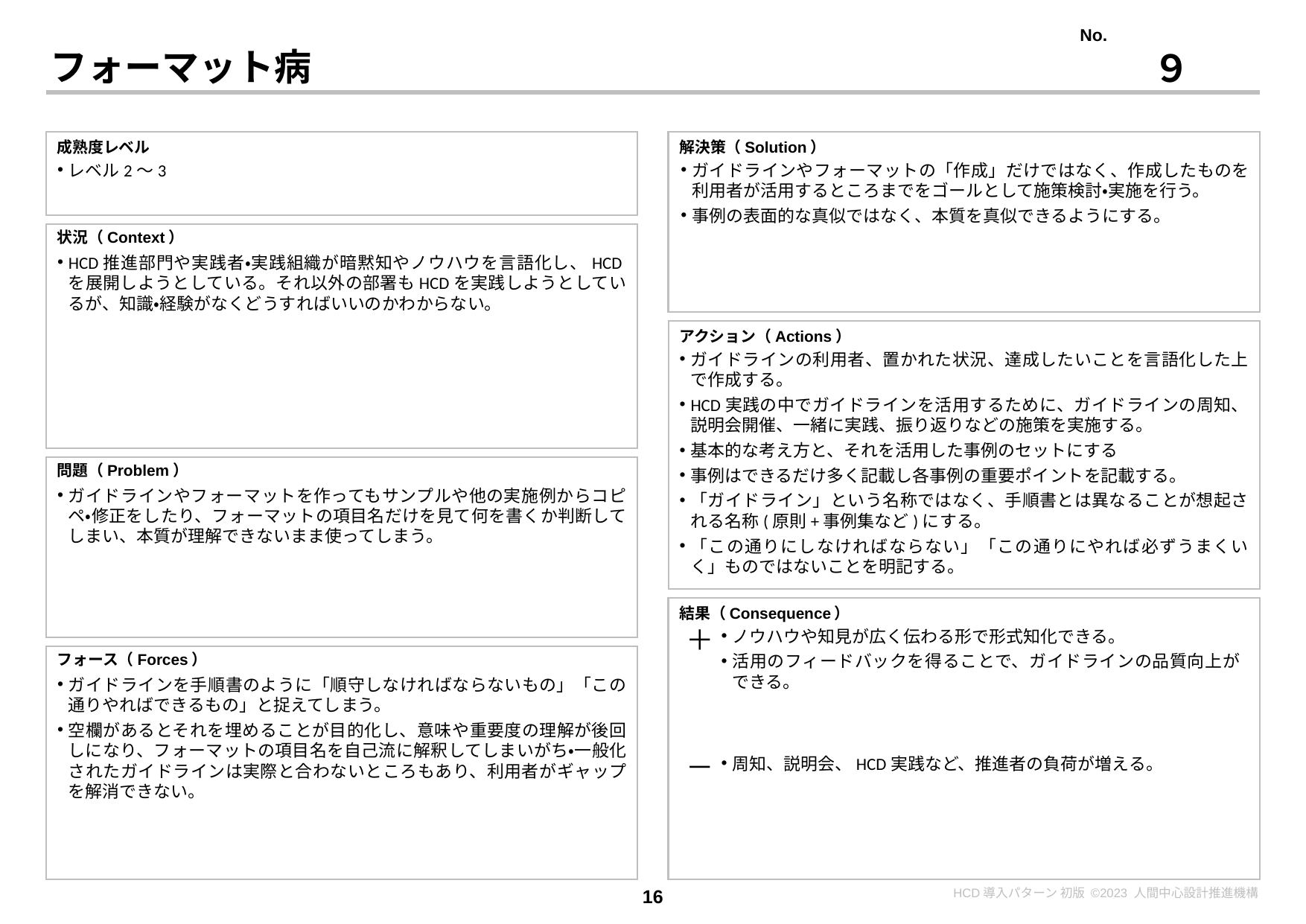

９
# フォーマット病
レベル2〜3
ガイドラインやフォーマットの「作成」だけではなく、作成したものを利用者が活用するところまでをゴールとして施策検討・実施を行う。
事例の表面的な真似ではなく、本質を真似できるようにする。
HCD推進部門や実践者・実践組織が暗黙知やノウハウを言語化し、HCDを展開しようとしている。それ以外の部署もHCDを実践しようとしているが、知識・経験がなくどうすればいいのかわからない。
ガイドラインの利用者、置かれた状況、達成したいことを言語化した上で作成する。
HCD実践の中でガイドラインを活用するために、ガイドラインの周知、説明会開催、一緒に実践、振り返りなどの施策を実施する。
基本的な考え方と、それを活用した事例のセットにする
事例はできるだけ多く記載し各事例の重要ポイントを記載する。
「ガイドライン」という名称ではなく、手順書とは異なることが想起される名称(原則+事例集など)にする。
「この通りにしなければならない」「この通りにやれば必ずうまくいく」ものではないことを明記する。

ガイドラインやフォーマットを作ってもサンプルや他の実施例からコピペ・修正をしたり、フォーマットの項目名だけを見て何を書くか判断してしまい、本質が理解できないまま使ってしまう。
ノウハウや知見が広く伝わる形で形式知化できる。
活用のフィードバックを得ることで、ガイドラインの品質向上ができる。
ガイドラインを手順書のように「順守しなければならないもの」「この通りやればできるもの」と捉えてしまう。
空欄があるとそれを埋めることが目的化し、意味や重要度の理解が後回しになり、フォーマットの項目名を自己流に解釈してしまいがち・一般化されたガイドラインは実際と合わないところもあり、利用者がギャップを解消できない。
周知、説明会、HCD実践など、推進者の負荷が増える。
16